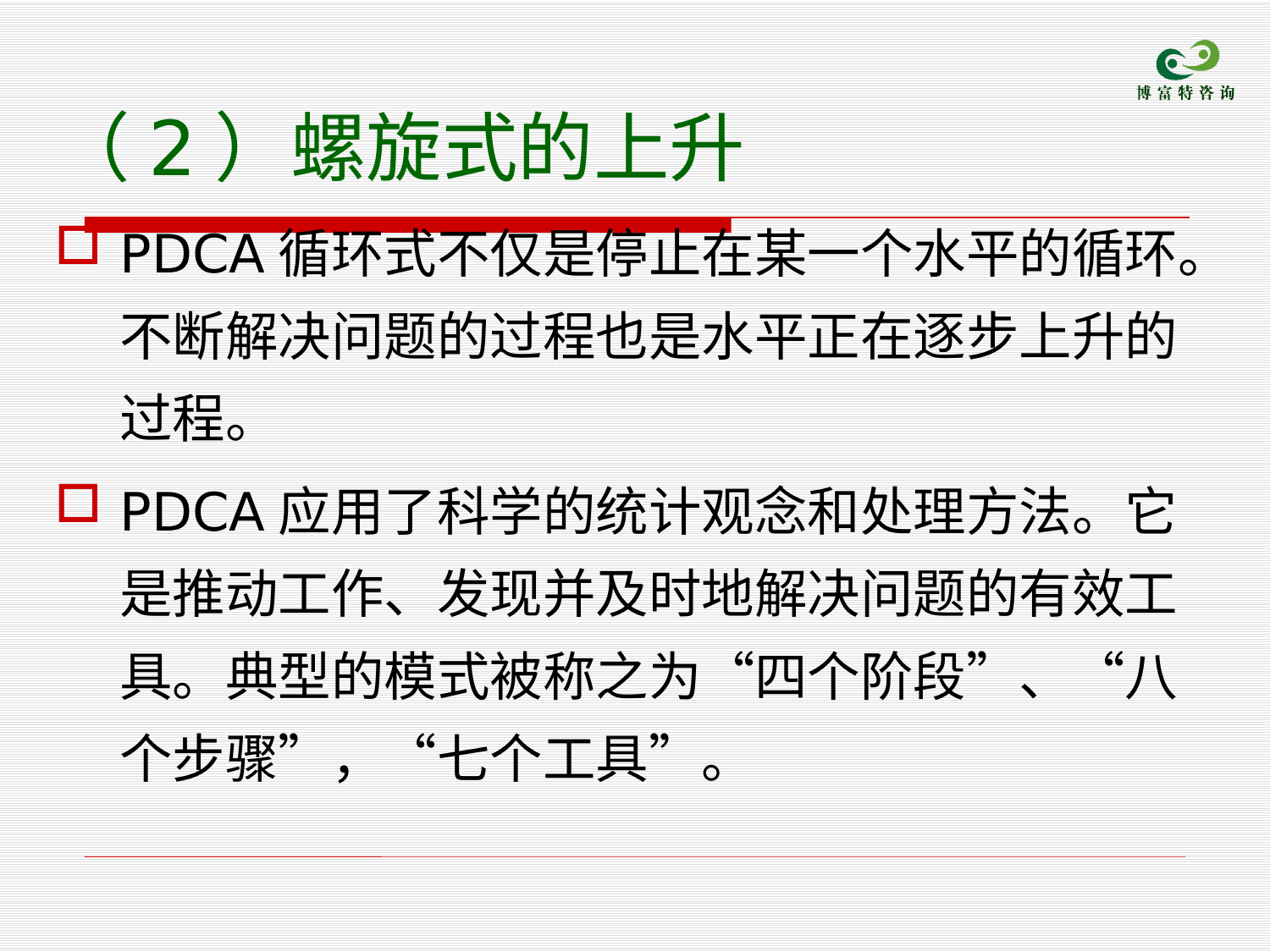

（2）螺旋式的上升
PDCA循环式不仅是停止在某一个水平的循环。不断解决问题的过程也是水平正在逐步上升的过程。
PDCA应用了科学的统计观念和处理方法。它是推动工作、发现并及时地解决问题的有效工具。典型的模式被称之为“四个阶段”、“八个步骤”，“七个工具”。

658